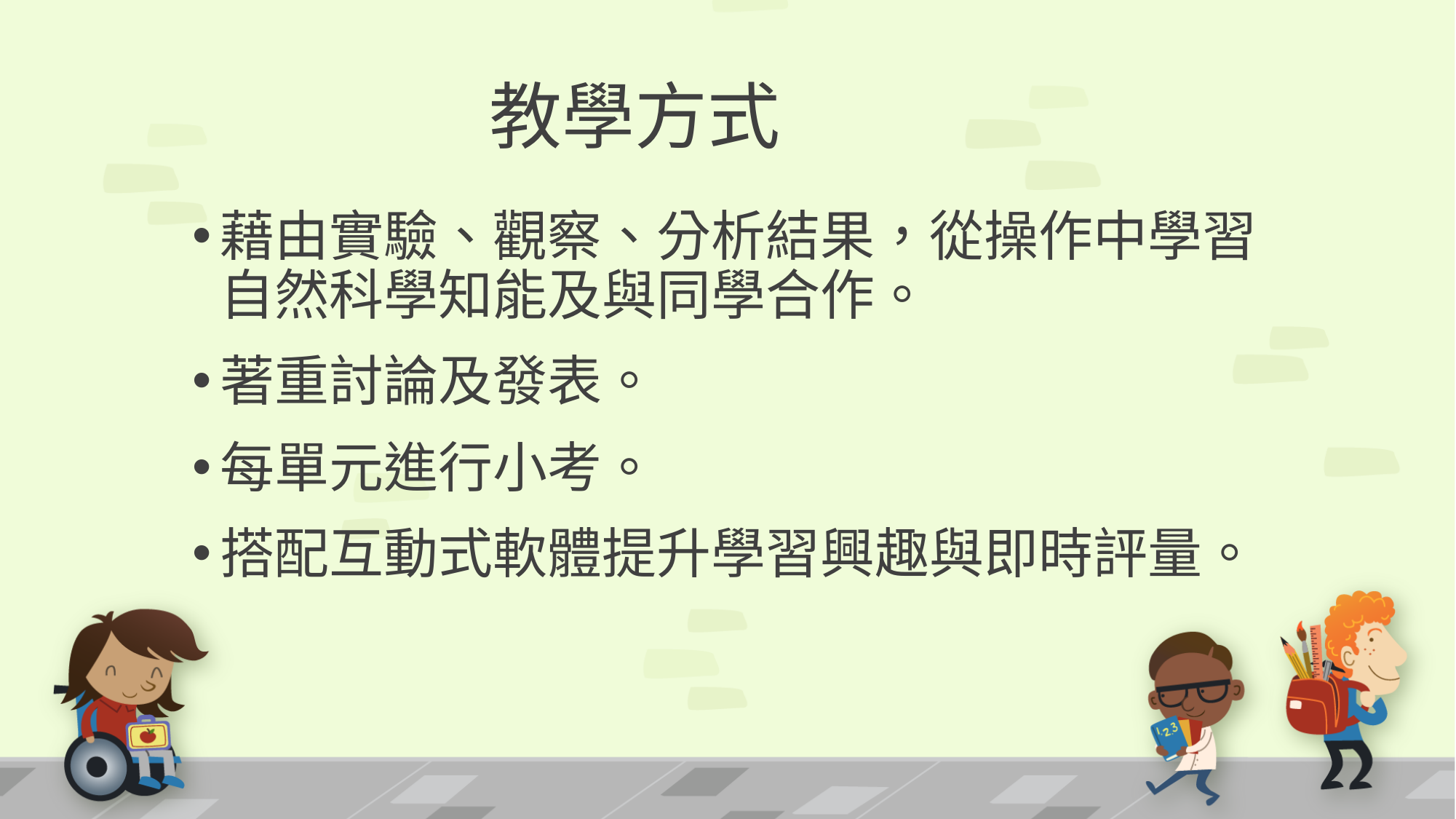

# 教學方式
藉由實驗、觀察、分析結果，從操作中學習自然科學知能及與同學合作。
著重討論及發表。
每單元進行小考。
搭配互動式軟體提升學習興趣與即時評量。